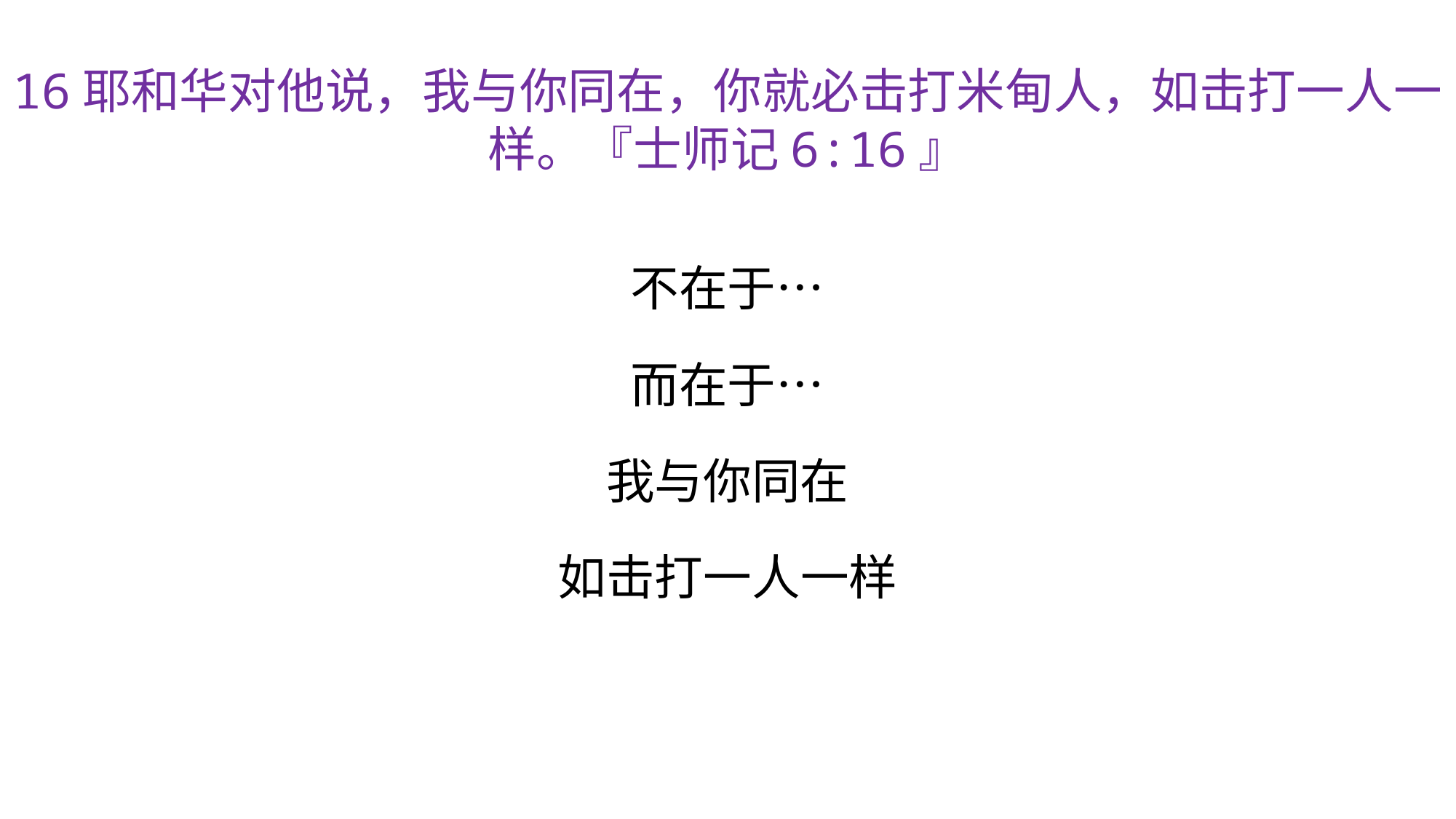

16耶和华对他说，我与你同在，你就必击打米甸人，如击打一人一样。『士师记6:16』
不在于…
而在于…
我与你同在
如击打一人一样